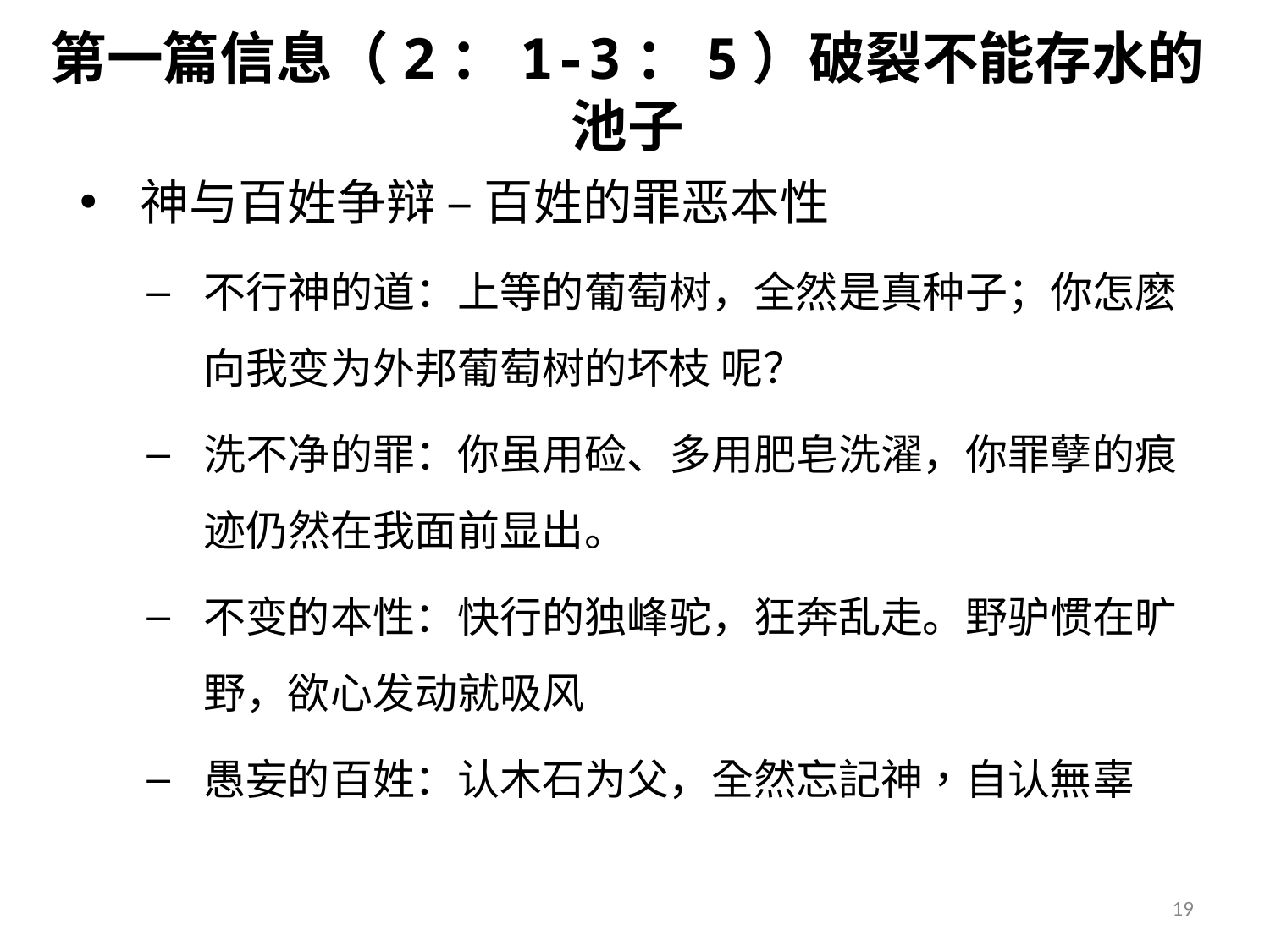

# 第一篇信息（2：1-3：5）破裂不能存水的池子
神与百姓争辩 – 百姓的罪恶本性
不行神的道：上等的葡萄树，全然是真种子；你怎麽向我变为外邦葡萄树的坏枝 呢？
洗不净的罪：你虽用硷、多用肥皂洗濯，你罪孽的痕迹仍然在我面前显出。
不变的本性：快行的独峰驼，狂奔乱走。野驴惯在旷野，欲心发动就吸风
愚妄的百姓：认木石为父，全然忘記神，自认無辜

19